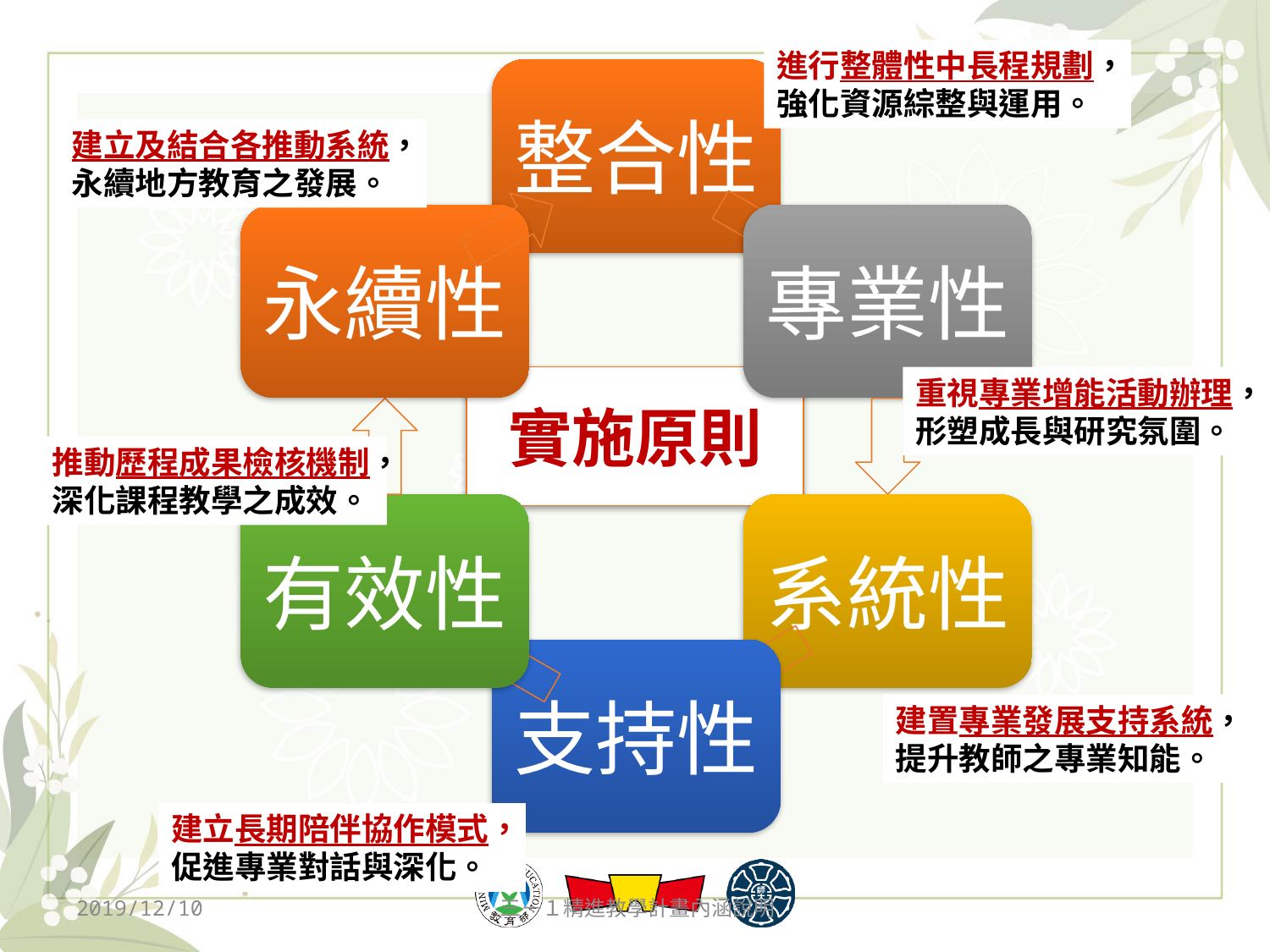

進行整體性中長程規劃，強化資源綜整與運用。
整合性
系統性
支持性
有效性
永續性
專業性
建立及結合各推動系統，永續地方教育之發展。

# 實施原則
重視專業增能活動辦理，形塑成長與研究氛圍。
推動歷程成果檢核機制，深化課程教學之成效。
建置專業發展支持系統，提升教師之專業知能。
建立長期陪伴協作模式，促進專業對話與深化。
2019/12/10
三－１精進教學計畫內涵說明